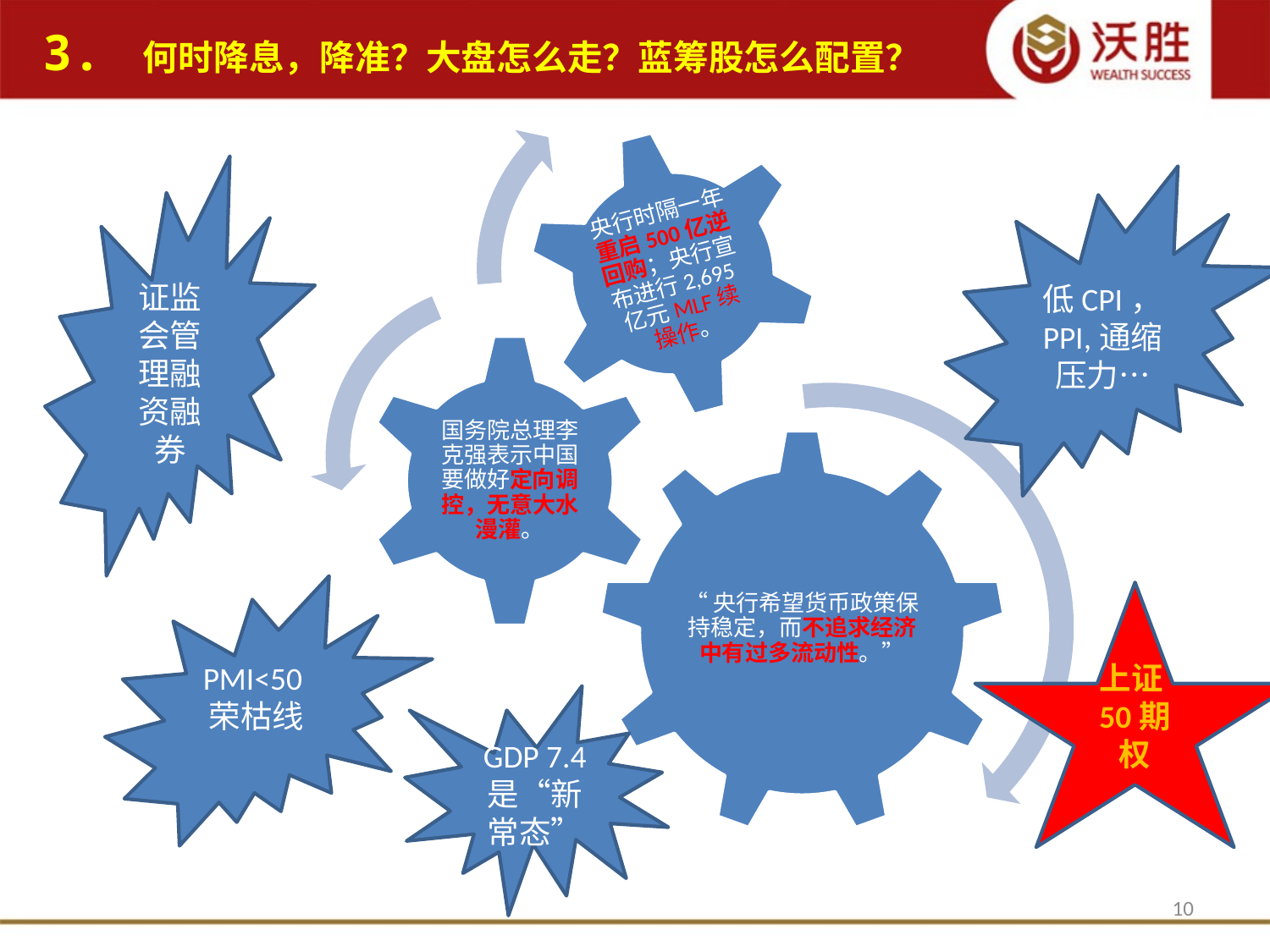

3. 何时降息，降准？大盘怎么走？蓝筹股怎么配置？
“央行希望货币政策保持稳定，而不追求经济中有过多流动性。”
国务院总理李克强表示中国要做好定向调控，无意大水漫灌。
央行时隔一年重启500亿逆回购；央行宣布进行2,695亿元MLF续操作。
证监会管理融资融券
低CPI，PPI,通缩压力…
PMI<50荣枯线

上证50期权

GDP 7.4
是“新常态”
10